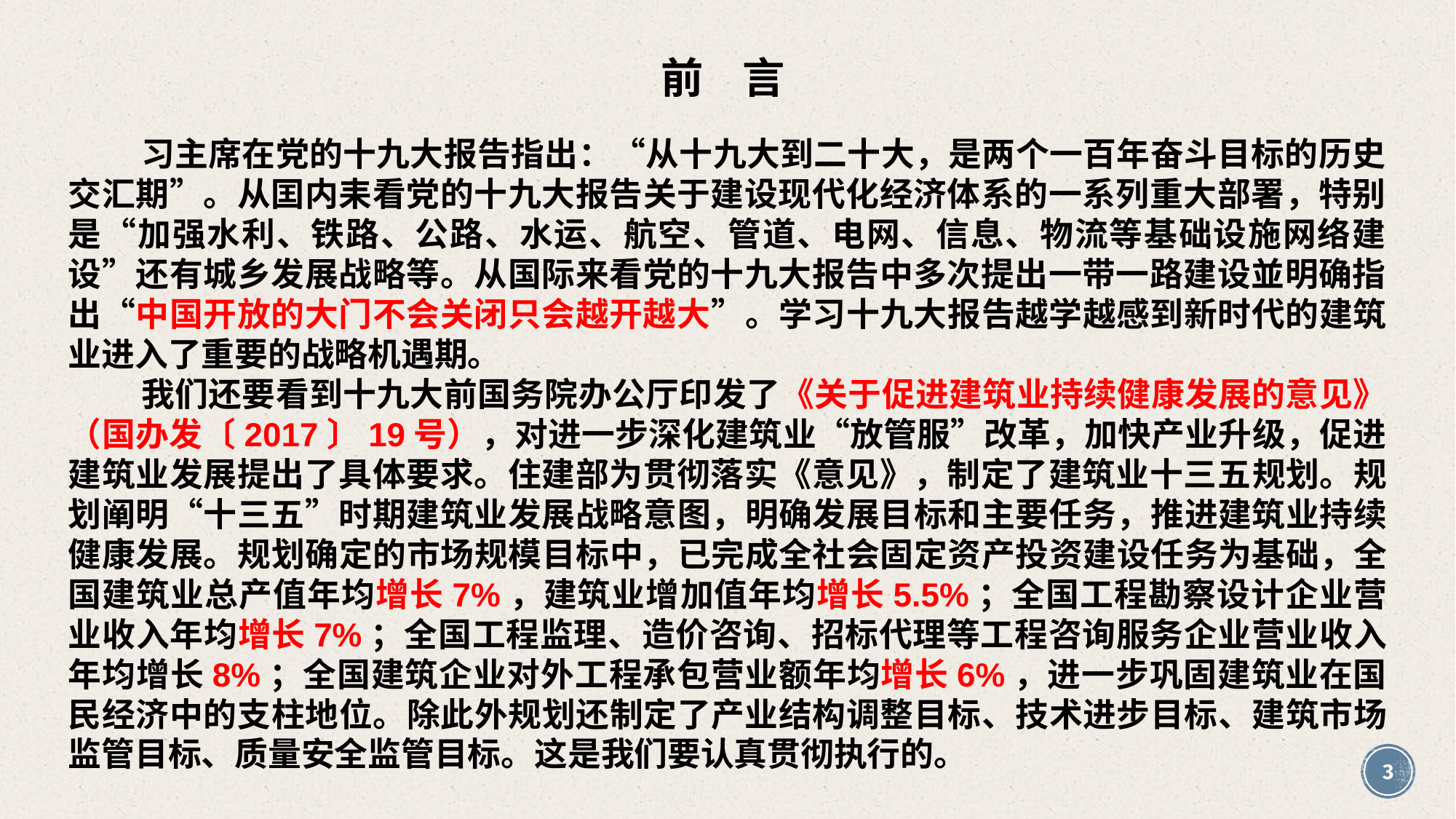

前    言
        习主席在党的十九大报告指出：“从十九大到二十大，是两个一百年奋斗目标的历史交汇期”。从囯内耒看党的十九大报告关于建设现代化经济体系的一系列重大部署，特别是“加强水利、铁路、公路、水运、航空、管道、电网、信息、物流等基础设施网络建设”还有城乡发展战略等。从国际来看党的十九大报告中多次提出一带一路建设並明确指出“中国开放的大门不会关闭只会越开越大”。学习十九大报告越学越感到新时代的建筑业进入了重要的战略机遇期。
        我们还要看到十九大前国务院办公厅印发了《关于促进建筑业持续健康发展的意见》（国办发〔2017〕19号），对进一步深化建筑业“放管服”改革，加快产业升级，促进建筑业发展提出了具体要求。住建部为贯彻落实《意见》，制定了建筑业十三五规划。规划阐明“十三五”时期建筑业发展战略意图，明确发展目标和主要任务，推进建筑业持续健康发展。规划确定的市场规模目标中，已完成全社会固定资产投资建设任务为基础，全国建筑业总产值年均增长7%，建筑业增加值年均增长5.5%；全国工程勘察设计企业营业收入年均增长7%；全国工程监理、造价咨询、招标代理等工程咨询服务企业营业收入年均增长8%；全国建筑企业对外工程承包营业额年均增长6%，进一步巩固建筑业在国民经济中的支柱地位。除此外规划还制定了产业结构调整目标、技术进步目标、建筑市场监管目标、质量安全监管目标。这是我们要认真贯彻执行的。
3